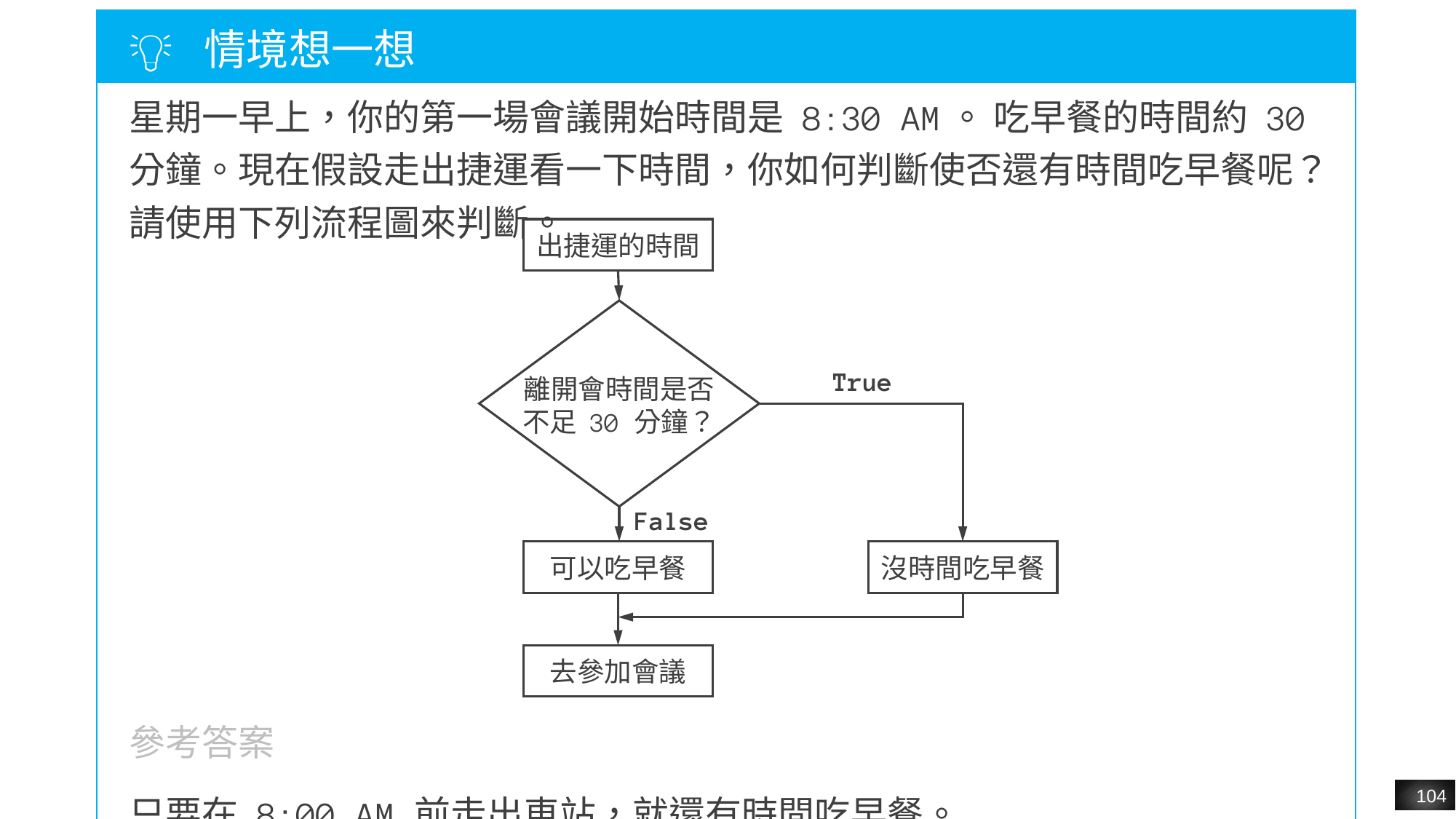

| 💡 情境想一想 |
| --- |
| 星期一早上，你的第一場會議開始時間是 8:30 AM。 吃早餐的時間約 30 分鐘。現在假設走出捷運看一下時間，你如何判斷使否還有時間吃早餐呢？請使用下列流程圖來判斷。 |
|  |
| 參考答案 只要在 8:00 AM 前走出車站，就還有時間吃早餐。 |
出捷運的時間

True
離開會時間是否不足 30 分鐘？
False
可以吃早餐
沒時間吃早餐
去參加會議